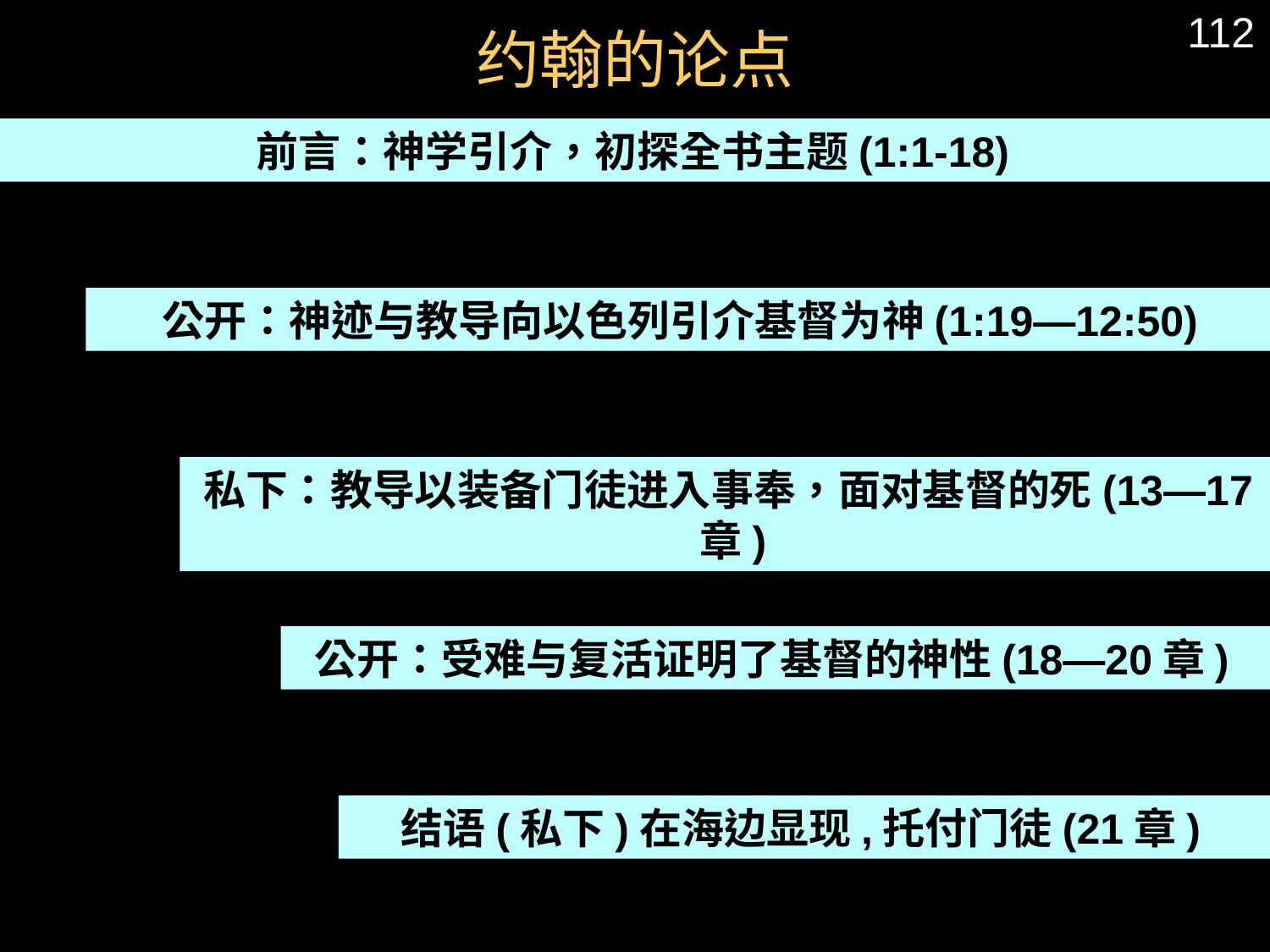

112
约翰的论点
前言：神学引介，初探全书主题(1:1-18)
公开：神迹与教导向以色列引介基督为神(1:19—12:50)
私下：教导以装备门徒进入事奉，面对基督的死(13—17章)
公开：受难与复活证明了基督的神性(18—20章)
结语(私下)在海边显现,托付门徒(21章)